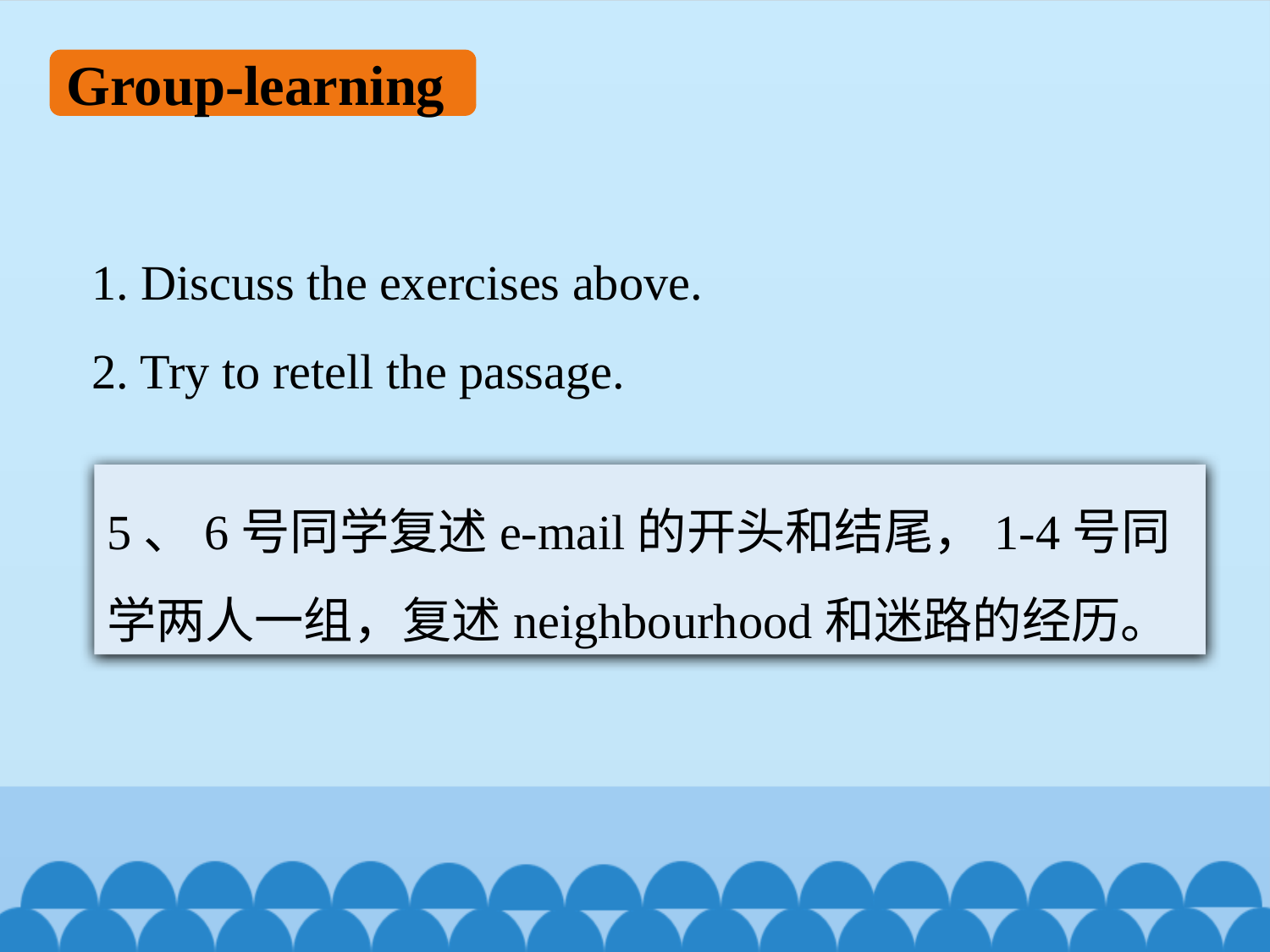

Group-learning
1. Discuss the exercises above.
2. Try to retell the passage.
5、6号同学复述e-mail的开头和结尾，1-4号同学两人一组，复述neighbourhood和迷路的经历。